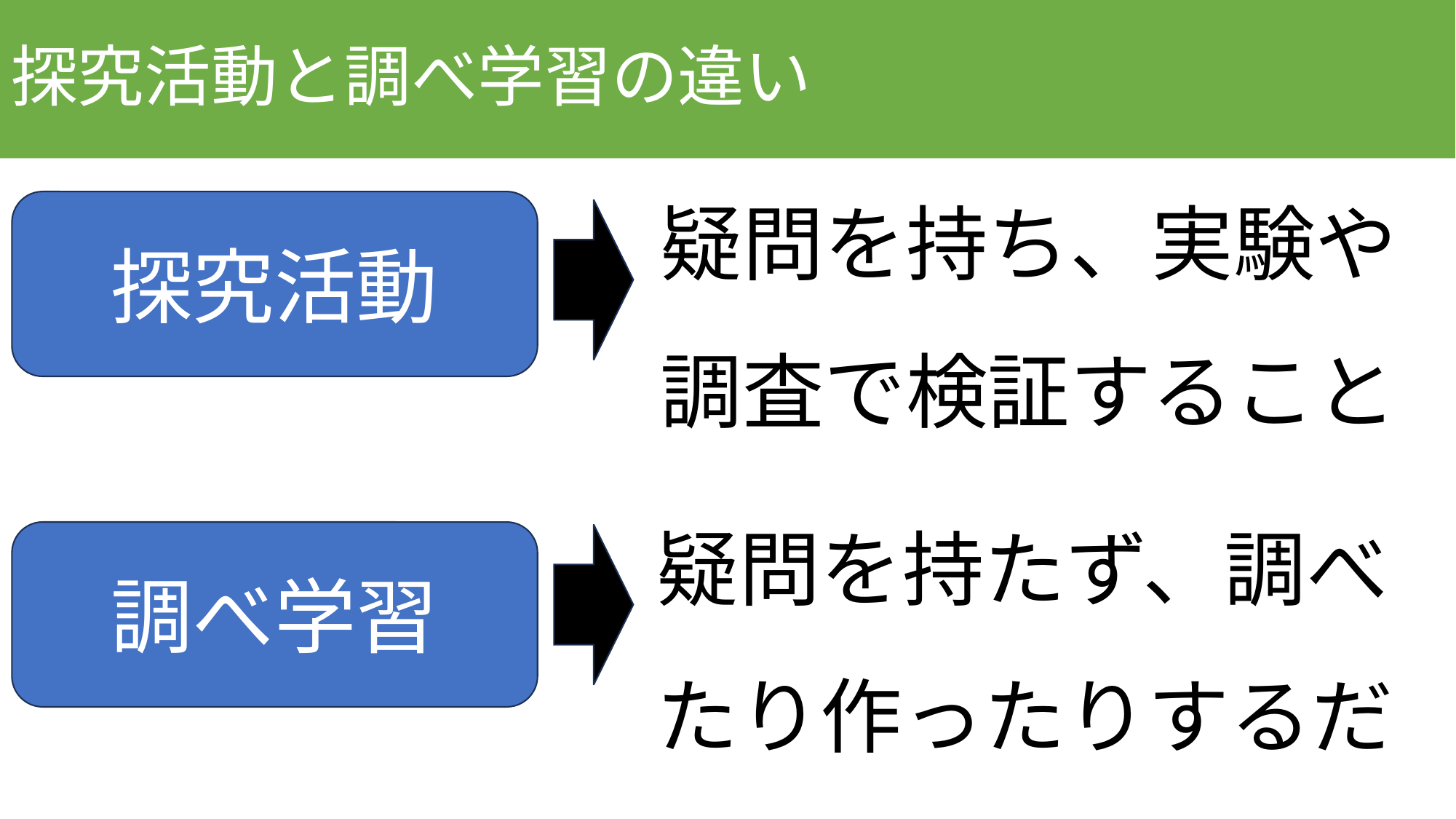

# 探究活動と調べ学習の違い
疑問を持ち、実験や調査で検証すること
探究活動

疑問を持たず、調べたり作ったりするだけ
調べ学習